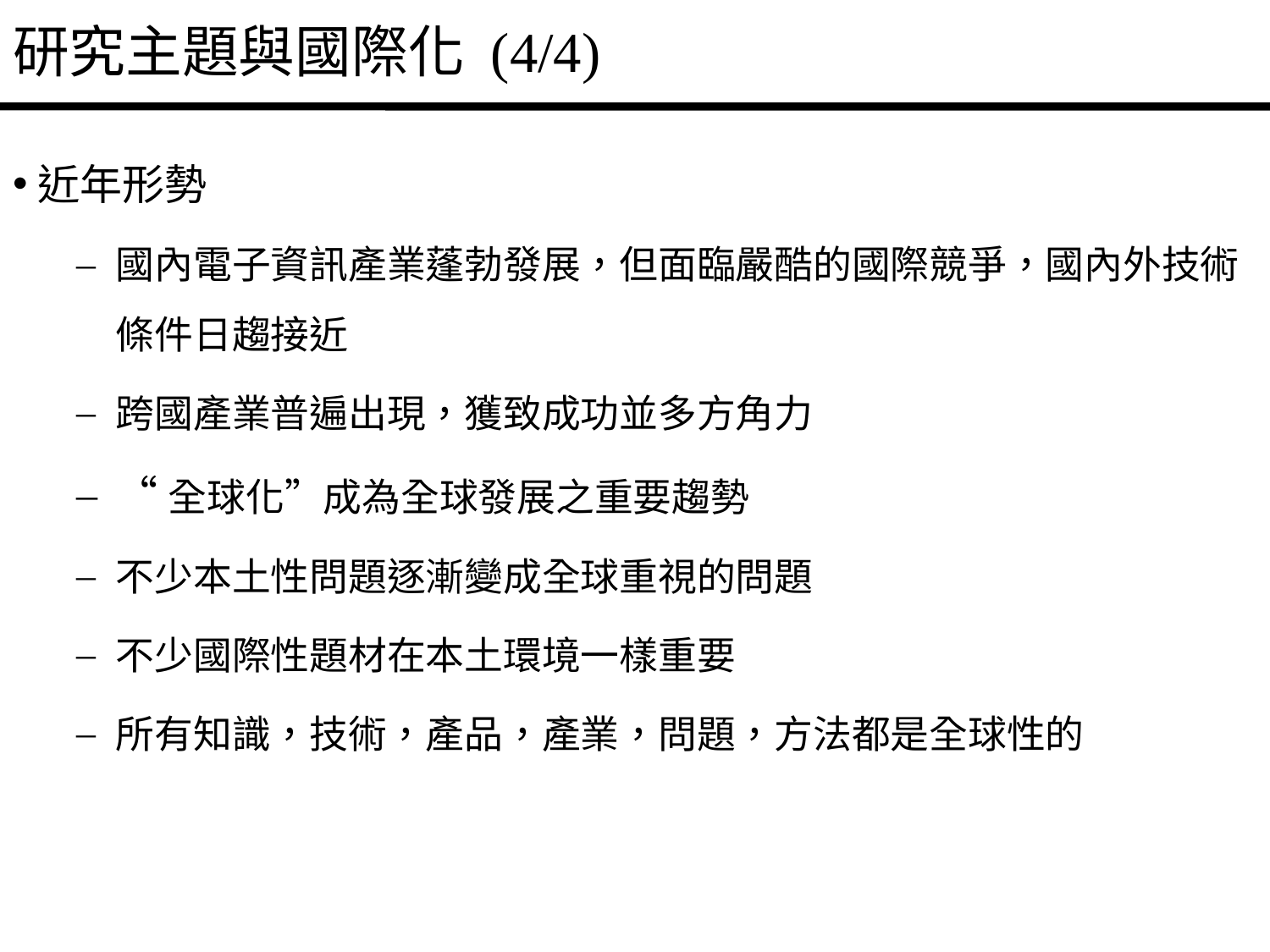

# 研究主題與國際化 (4/4)
近年形勢
國內電子資訊產業蓬勃發展，但面臨嚴酷的國際競爭，國內外技術條件日趨接近
跨國產業普遍出現，獲致成功並多方角力
“全球化”成為全球發展之重要趨勢
不少本土性問題逐漸變成全球重視的問題
不少國際性題材在本土環境一樣重要
所有知識，技術，產品，產業，問題，方法都是全球性的